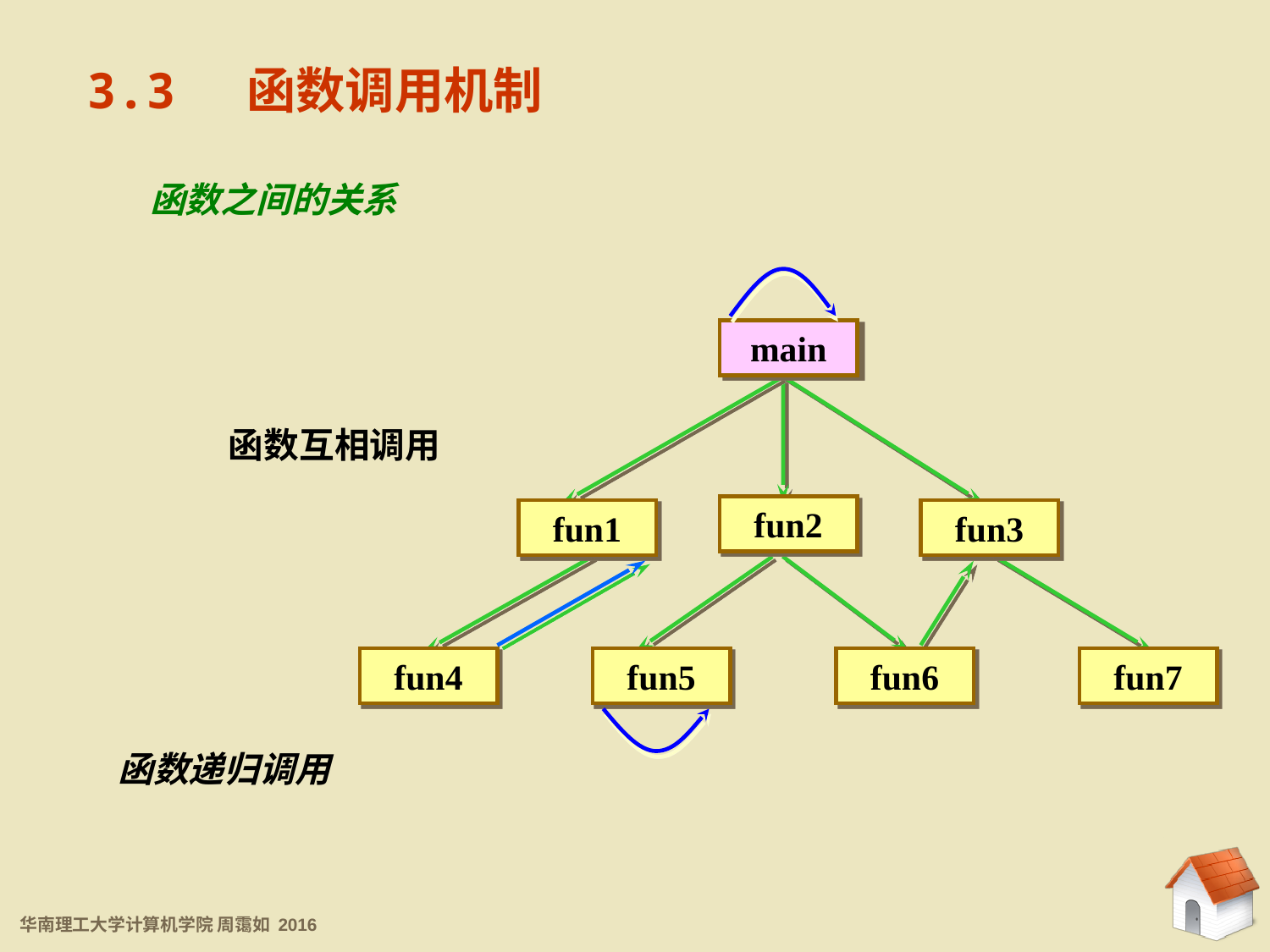

3.3  函数调用机制
函数之间的关系

main
fun2
fun1
fun3
fun4
fun5
fun6
fun7

函数互相调用

函数递归调用